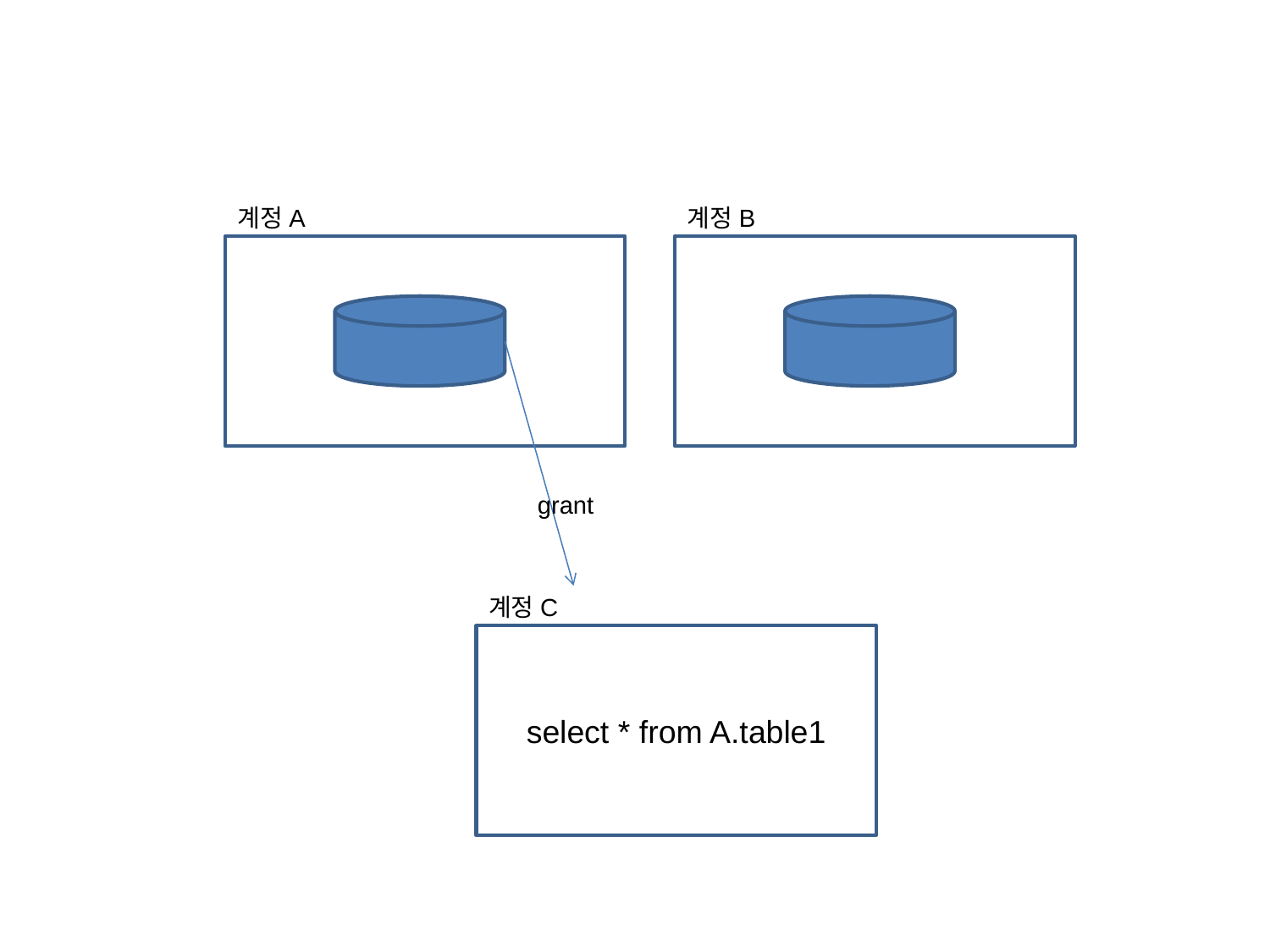

계정A
계정B

grant
계정C
select * from A.table1